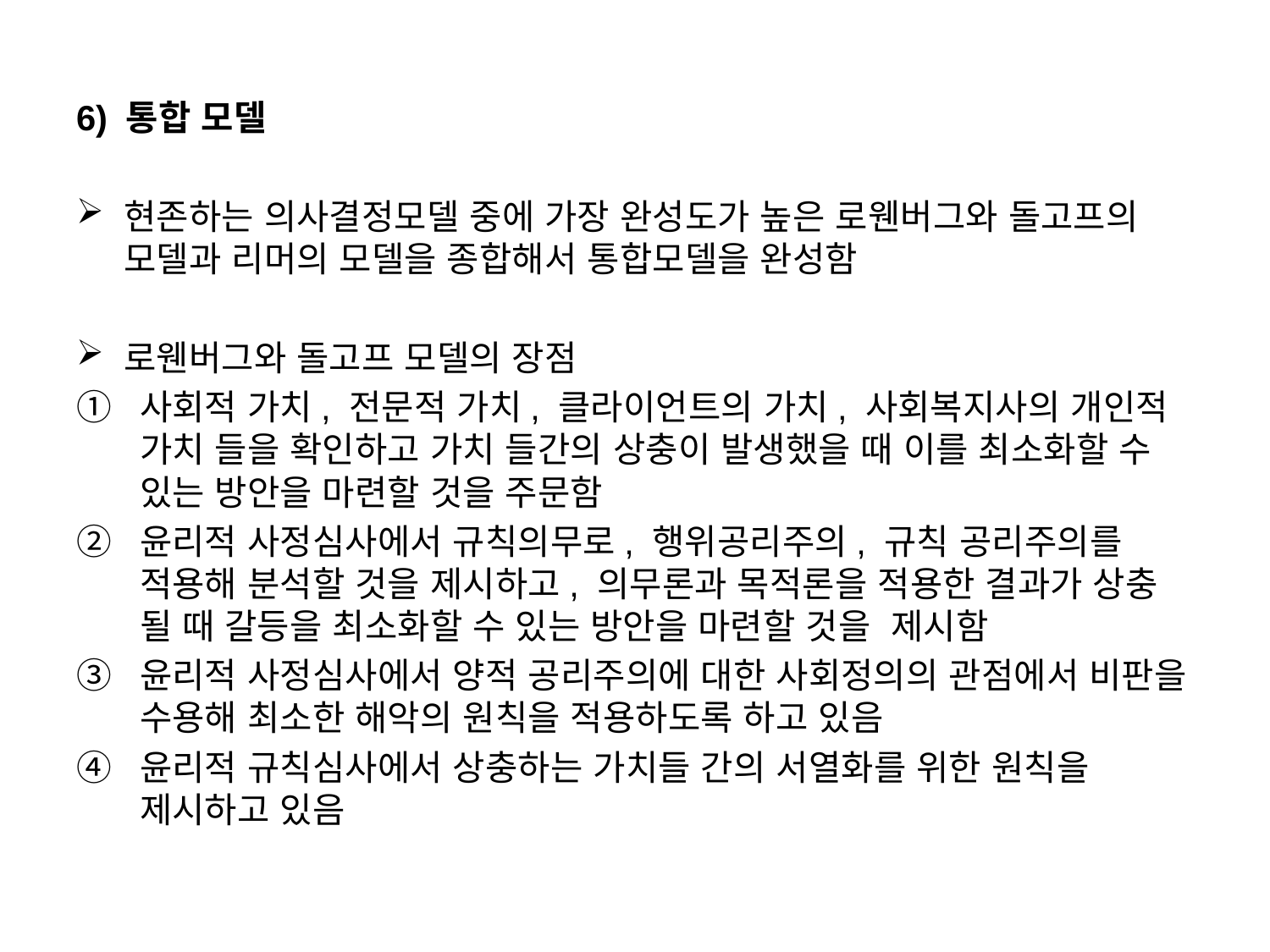

6) 통합 모델

현존하는 의사결정모델 중에 가장 완성도가 높은 로웬버그와 돌고프의 모델과 리머의 모델을 종합해서 통합모델을 완성함

로웬버그와 돌고프 모델의 장점
사회적 가치, 전문적 가치, 클라이언트의 가치, 사회복지사의 개인적 가치 들을 확인하고 가치 들간의 상충이 발생했을 때 이를 최소화할 수 있는 방안을 마련할 것을 주문함
윤리적 사정심사에서 규칙의무로, 행위공리주의, 규칙 공리주의를 적용해 분석할 것을 제시하고, 의무론과 목적론을 적용한 결과가 상충 될 때 갈등을 최소화할 수 있는 방안을 마련할 것을  제시함
윤리적 사정심사에서 양적 공리주의에 대한 사회정의의 관점에서 비판을 수용해 최소한 해악의 원칙을 적용하도록 하고 있음
윤리적 규칙심사에서 상충하는 가치들 간의 서열화를 위한 원칙을 제시하고 있음